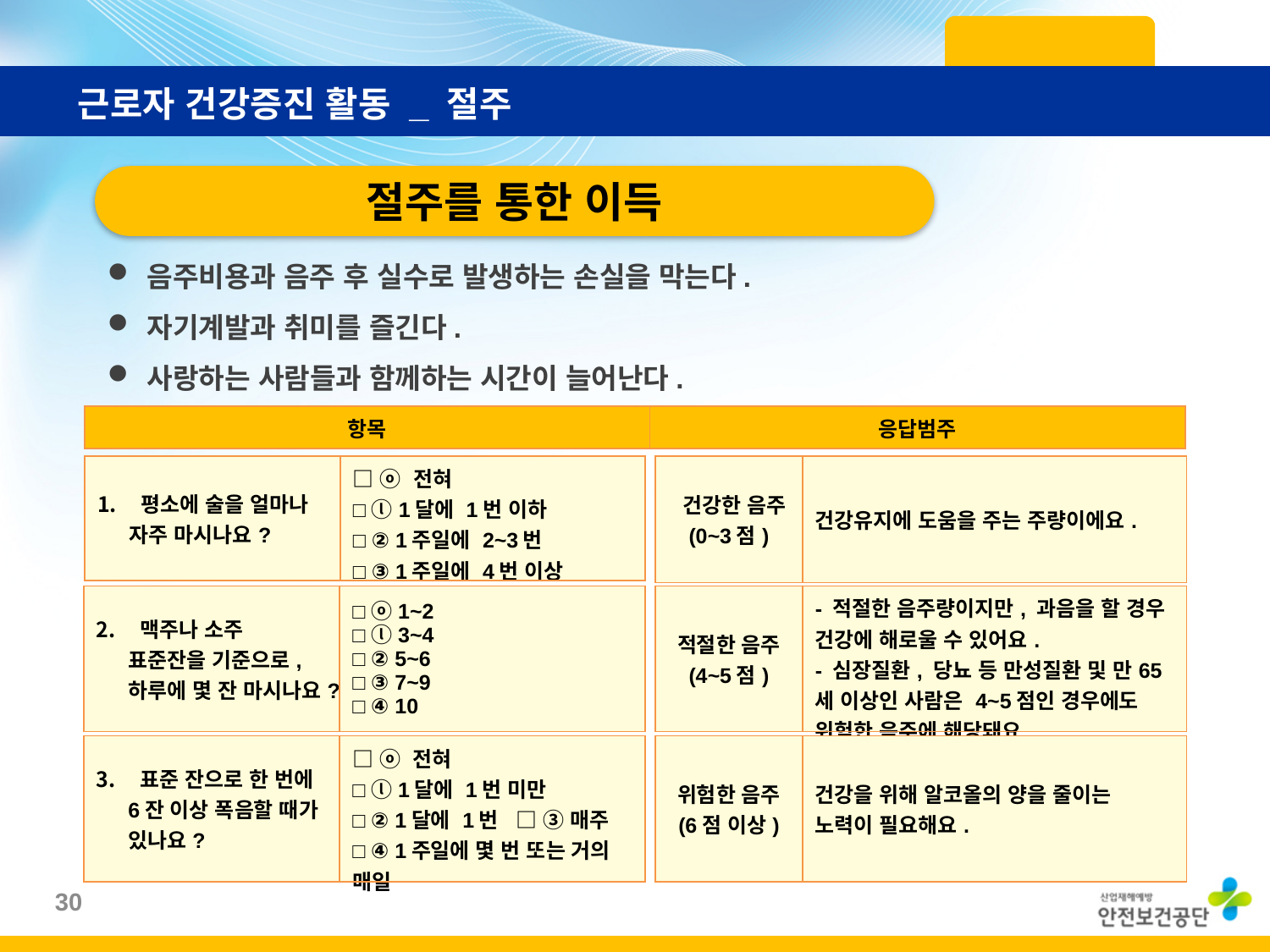

근로자 건강증진 활동 _ 절주
절주를 통한 이득
음주비용과 음주 후 실수로 발생하는 손실을 막는다.
자기계발과 취미를 즐긴다.
사랑하는 사람들과 함께하는 시간이 늘어난다.
| 항목 | 응답범주 |
| --- | --- |
| 평소에 술을 얼마나 자주 마시나요? | □ ⓞ 전혀 □ ⓛ 1달에 1번 이하 □ ② 1주일에 2~3번 □ ③ 1주일에 4번 이상 |
| --- | --- |
| 건강한 음주 (0~3점) | 건강유지에 도움을 주는 주량이에요. |
| --- | --- |
| 맥주나 소주 표준잔을 기준으로, 하루에 몇 잔 마시나요? | □ ⓞ 1~2 □ ⓛ 3~4 □ ② 5~6 □ ③ 7~9 □ ④ 10 |
| --- | --- |
| 적절한 음주 (4~5점) | - 적절한 음주량이지만, 과음을 할 경우 건강에 해로울 수 있어요. - 심장질환, 당뇨 등 만성질환 및 만65세 이상인 사람은 4~5점인 경우에도 위험한 음주에 해당돼요. |
| --- | --- |
| 표준 잔으로 한 번에 6잔 이상 폭음할 때가 있나요? | □ ⓞ 전혀 □ ⓛ 1달에 1번 미만 □ ② 1달에 1번 □ ③ 매주 □ ④ 1주일에 몇 번 또는 거의 매일 |
| --- | --- |
| 위험한 음주 (6점 이상) | 건강을 위해 알코올의 양을 줄이는 노력이 필요해요. |
| --- | --- |
30